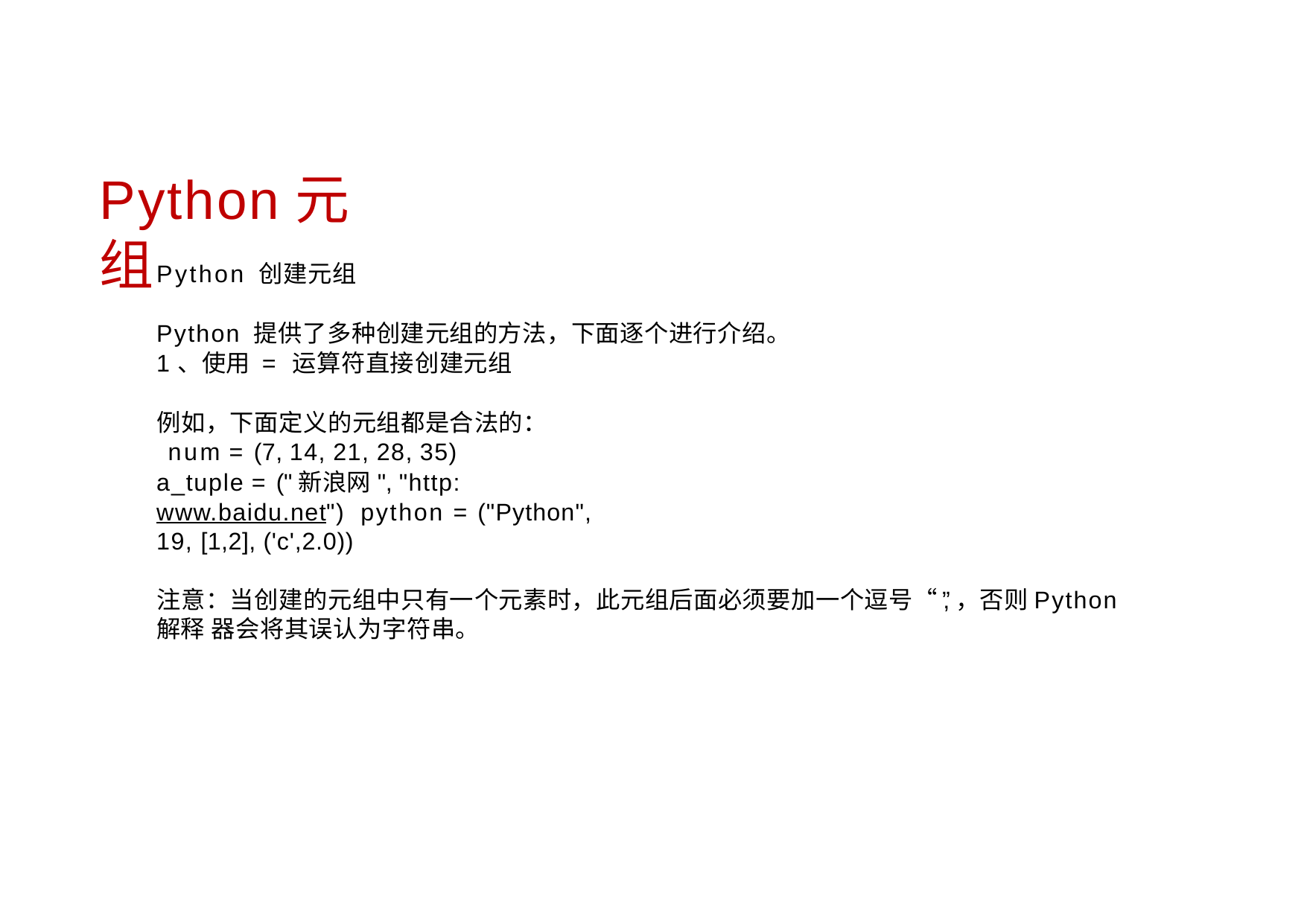

# Python元组
Python 创建元组

Python 提供了多种创建元组的方法，下面逐个进行介绍。
1、使用 = 运算符直接创建元组

例如，下面定义的元组都是合法的：  num = (7, 14, 21, 28, 35)
a_tuple = ("新浪网", "http:www.baidu.net")  python = ("Python", 19, [1,2], ('c',2.0))

注意：当创建的元组中只有一个元素时，此元组后面必须要加一个逗号“,”，否则Python解释 器会将其误认为字符串。